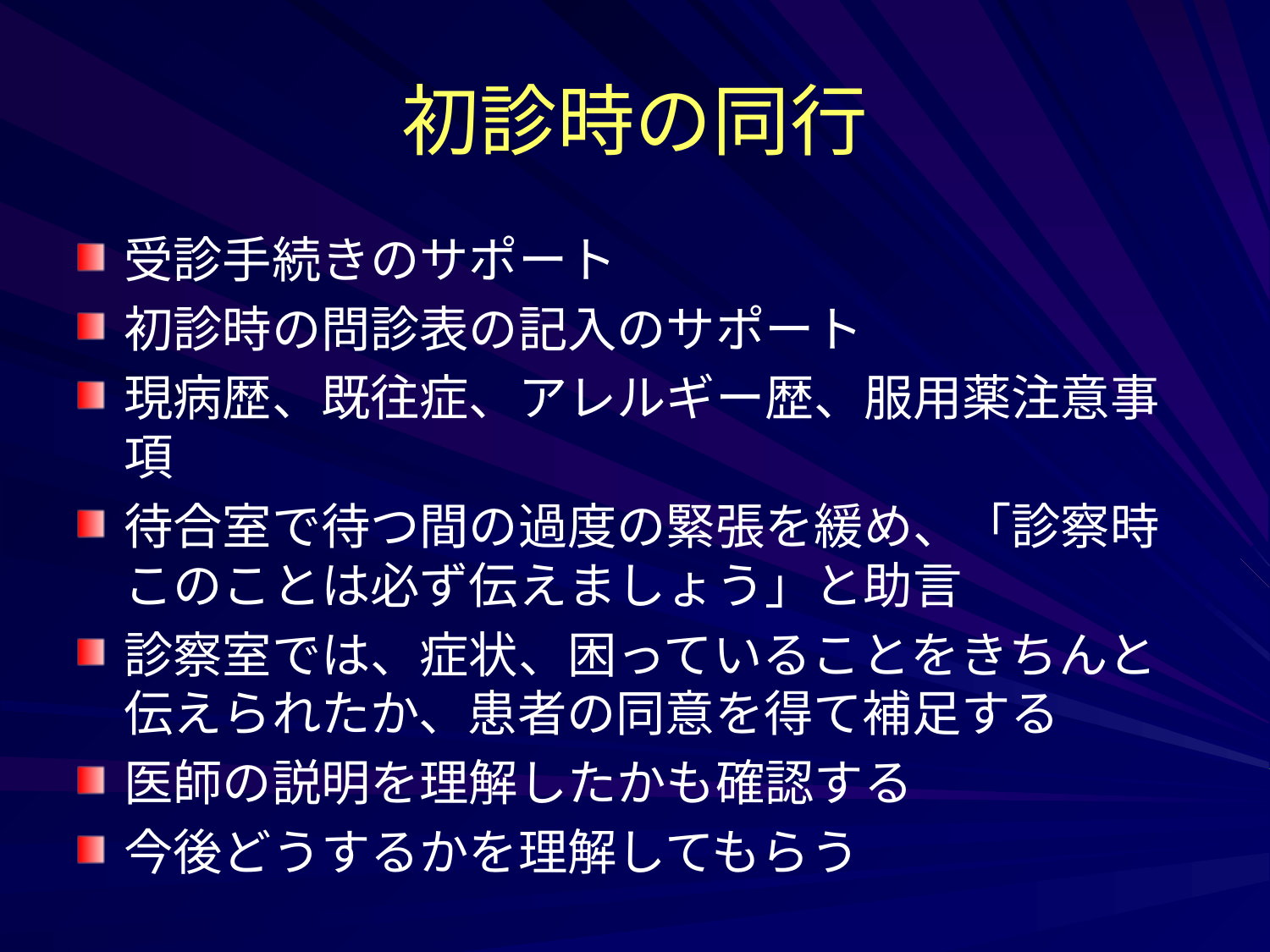

# 初診時の同行
受診手続きのサポート
初診時の問診表の記入のサポート
現病歴、既往症、アレルギー歴、服用薬注意事項
待合室で待つ間の過度の緊張を緩め、「診察時このことは必ず伝えましょう」と助言
診察室では、症状、困っていることをきちんと伝えられたか、患者の同意を得て補足する
医師の説明を理解したかも確認する
今後どうするかを理解してもらう